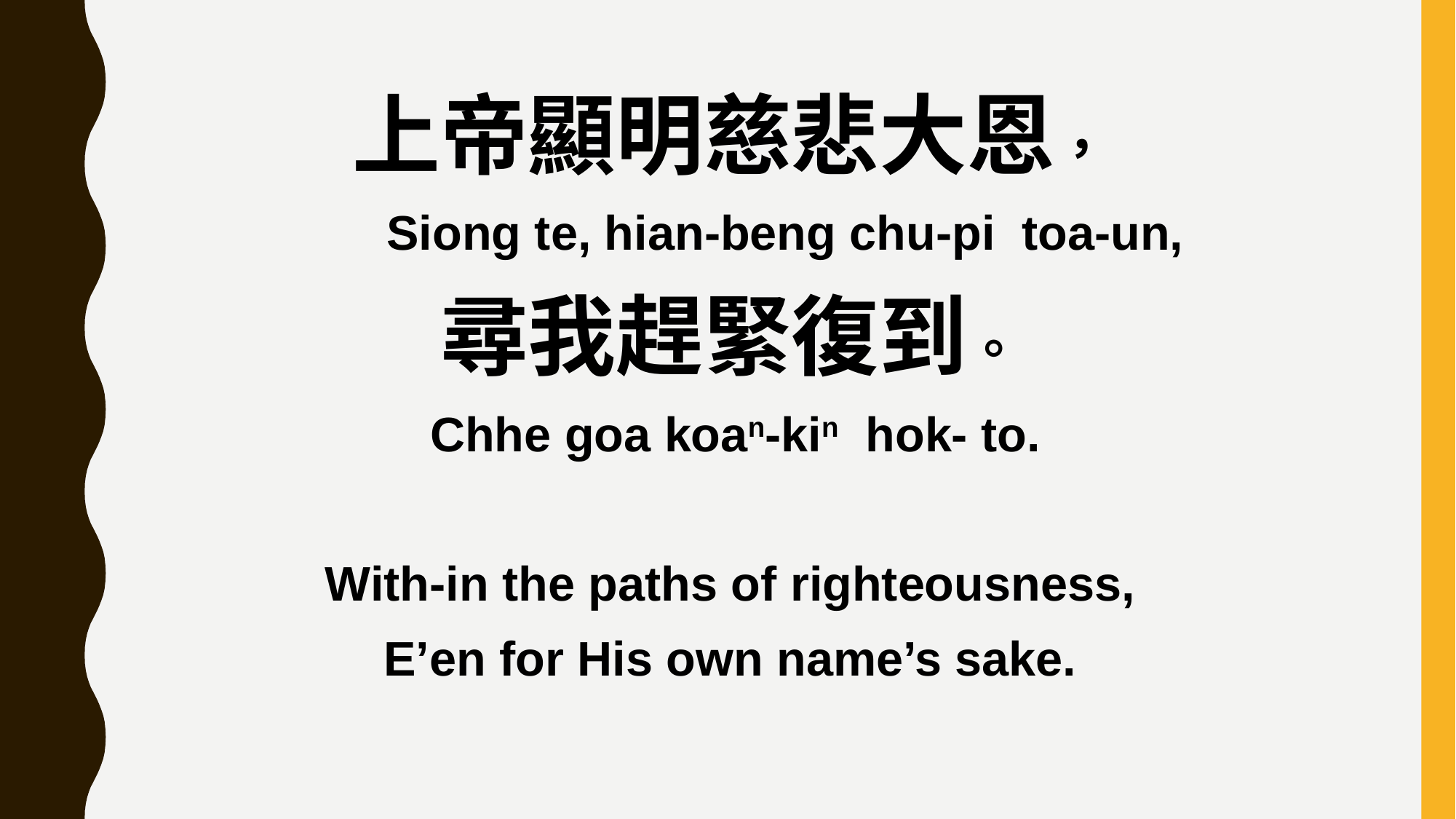

上帝顯明慈悲大恩，
              Siong te, hian-beng chu-pi  toa-un,
尋我趕緊復到。
		 Chhe goa koan-kin  hok- to.

With-in the paths of righteousness,
E’en for His own name’s sake.